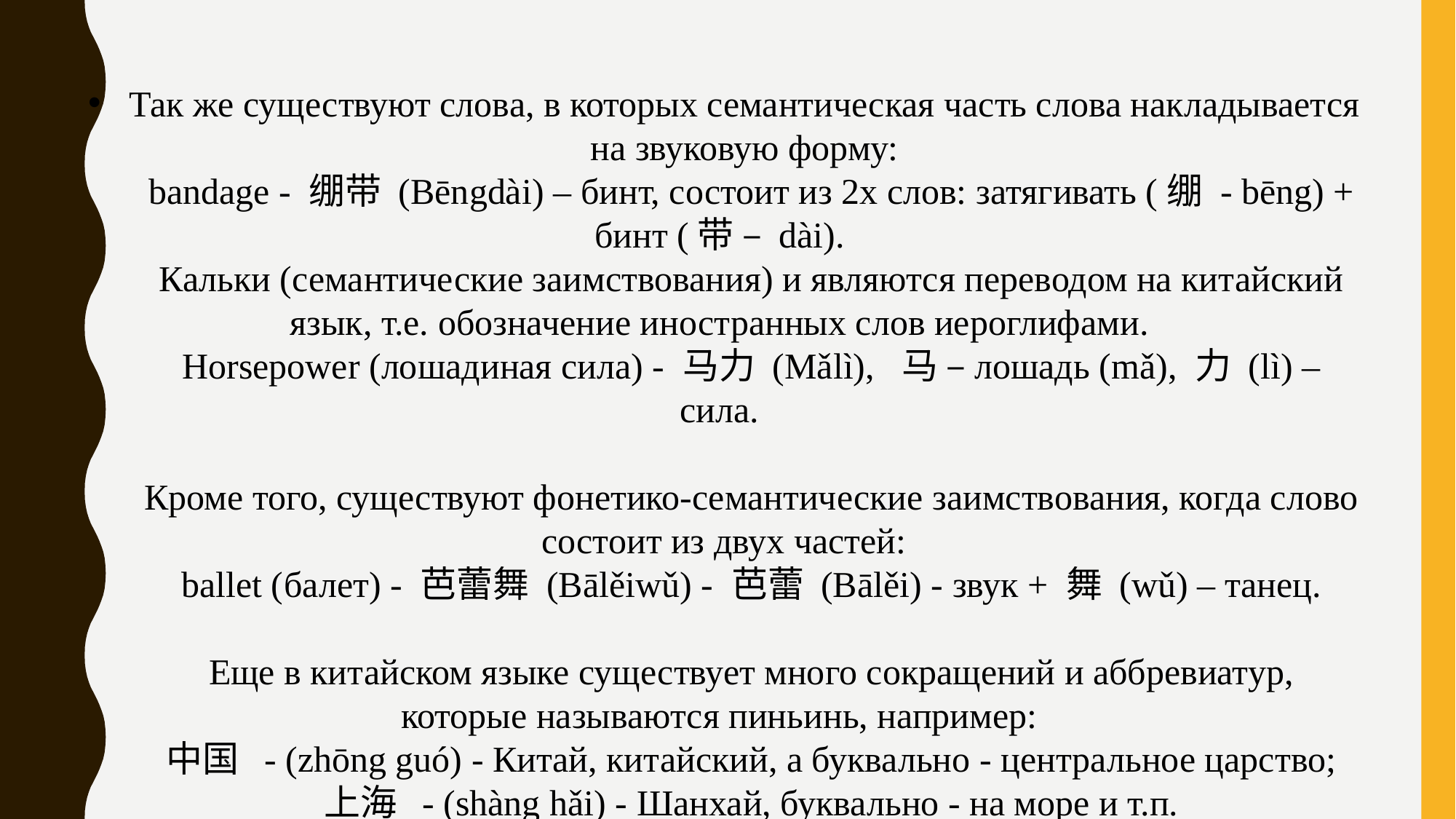

Так же существуют слова, в которых семантическая часть слова накладывается на звуковую форму:
bandage - 绷带 (Bēngdài) – бинт, состоит из 2х слов: затягивать (绷 - bēng) + бинт (带 – dài).
Кальки (семантические заимствования) и являются переводом на китайский язык, т.е. обозначение иностранных слов иероглифами.
Horsepower (лошадиная сила) - 马力 (Mǎlì),  马 –лошадь (mǎ), 力 (lì) – сила.

Кроме того, существуют фонетико-семантические заимствования, когда слово состоит из двух частей:
ballet (балет) - 芭蕾舞 (Bālěiwǔ) - 芭蕾 (Bālěi) - звук + 舞 (wǔ) – танец.

Еще в китайском языке существует много сокращений и аббревиатур, которые называются пиньинь, например:
中国  - (zhōng guó) - Китай, китайский, а буквально - центральное царство;
上海  - (shàng hǎi) - Шанхай, буквально - на море и т.п.